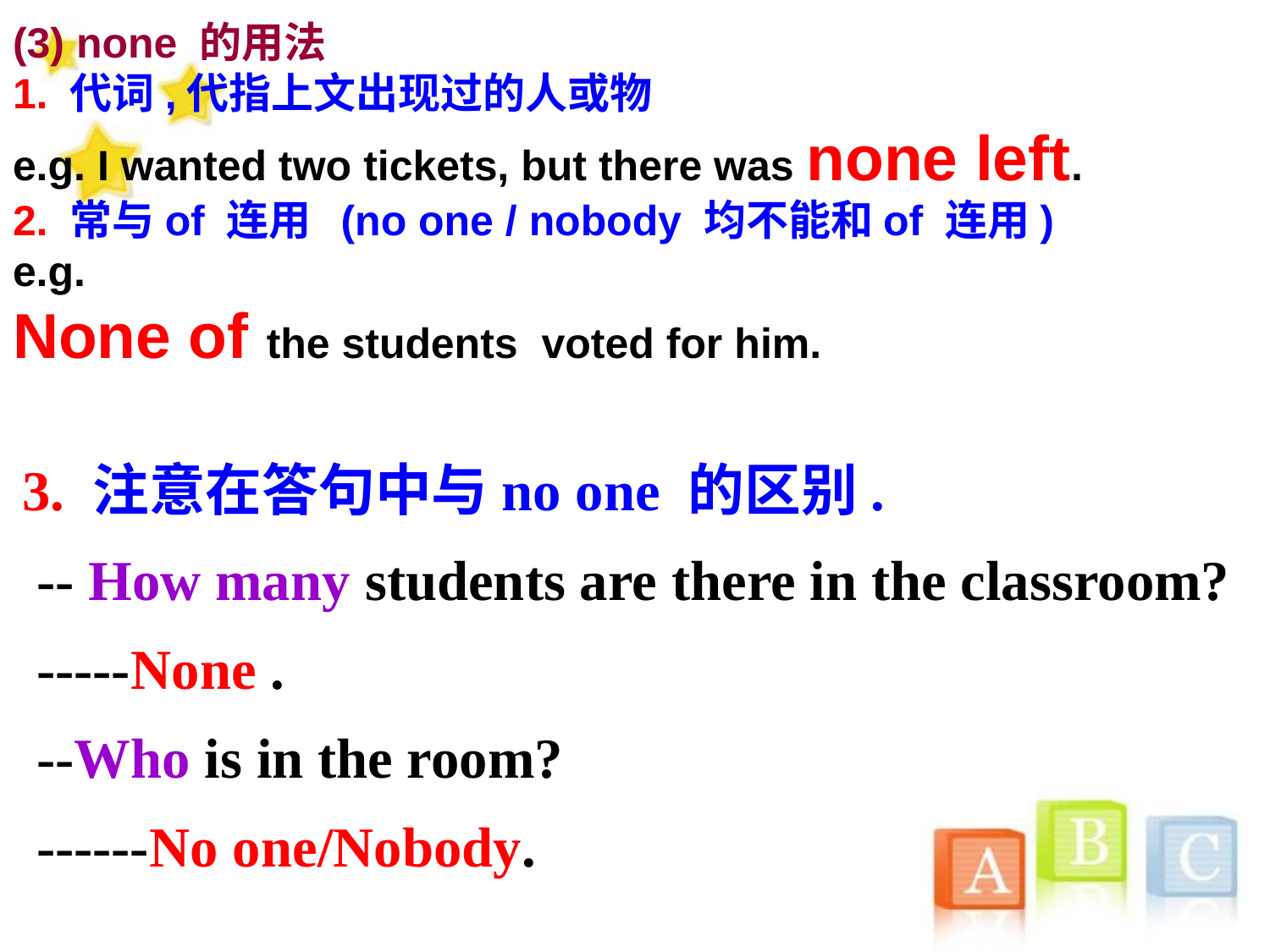

(3) none 的用法
1. 代词,代指上文出现过的人或物
e.g. I wanted two tickets, but there was none left.
2. 常与of 连用  (no one / nobody 均不能和of 连用)
e.g.
None of the students  voted for him.
3. 注意在答句中与no one 的区别.
 -- How many students are there in the classroom?
 -----None .
 --Who is in the room?
 ------No one/Nobody.